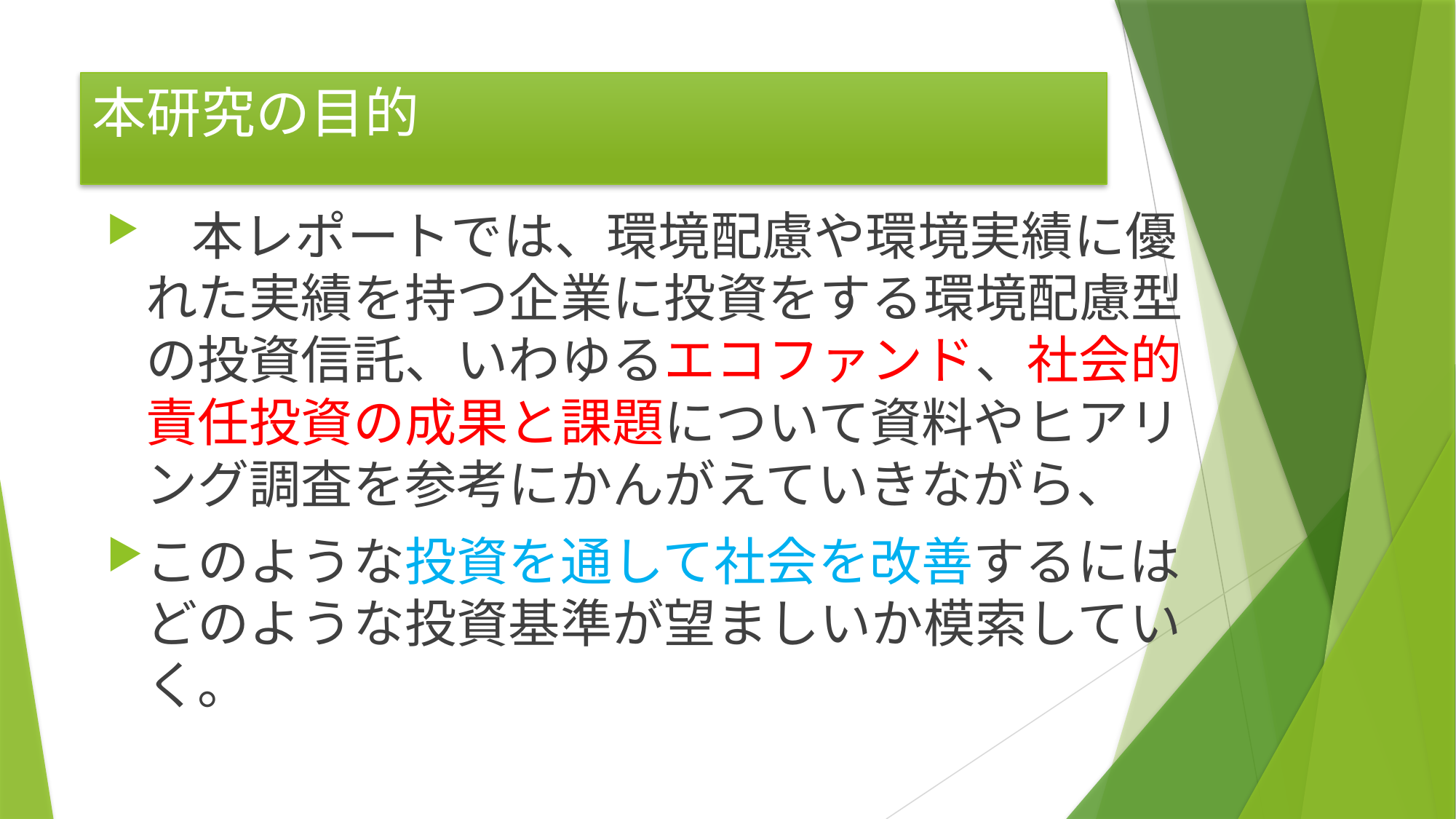

# 本研究の目的
　本レポートでは、環境配慮や環境実績に優れた実績を持つ企業に投資をする環境配慮型の投資信託、いわゆるエコファンド、社会的責任投資の成果と課題について資料やヒアリング調査を参考にかんがえていきながら、
このような投資を通して社会を改善するにはどのような投資基準が望ましいか模索していく。